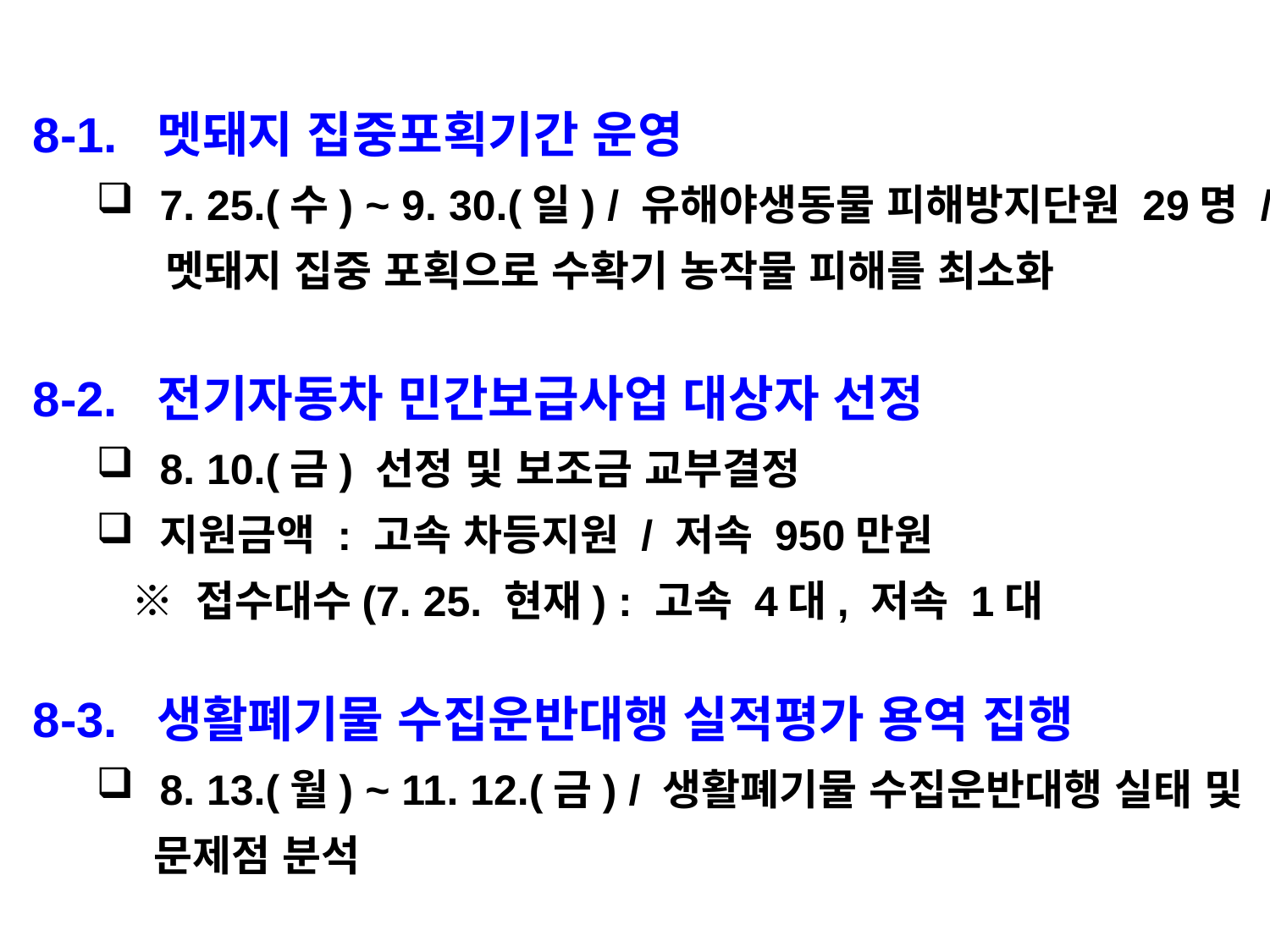

8-1.  멧돼지 집중포획기간 운영
7. 25.(수) ~ 9. 30.(일) / 유해야생동물 피해방지단원 29명 /
     멧돼지 집중 포획으로 수확기 농작물 피해를 최소화

8-2.  전기자동차 민간보급사업 대상자 선정
8. 10.(금) 선정 및 보조금 교부결정
지원금액 : 고속 차등지원 / 저속 950만원
   ※ 접수대수(7. 25. 현재) : 고속 4대, 저속 1대

8-3.  생활폐기물 수집운반대행 실적평가 용역 집행
8. 13.(월) ~ 11. 12.(금) / 생활폐기물 수집운반대행 실태 및
    문제점 분석